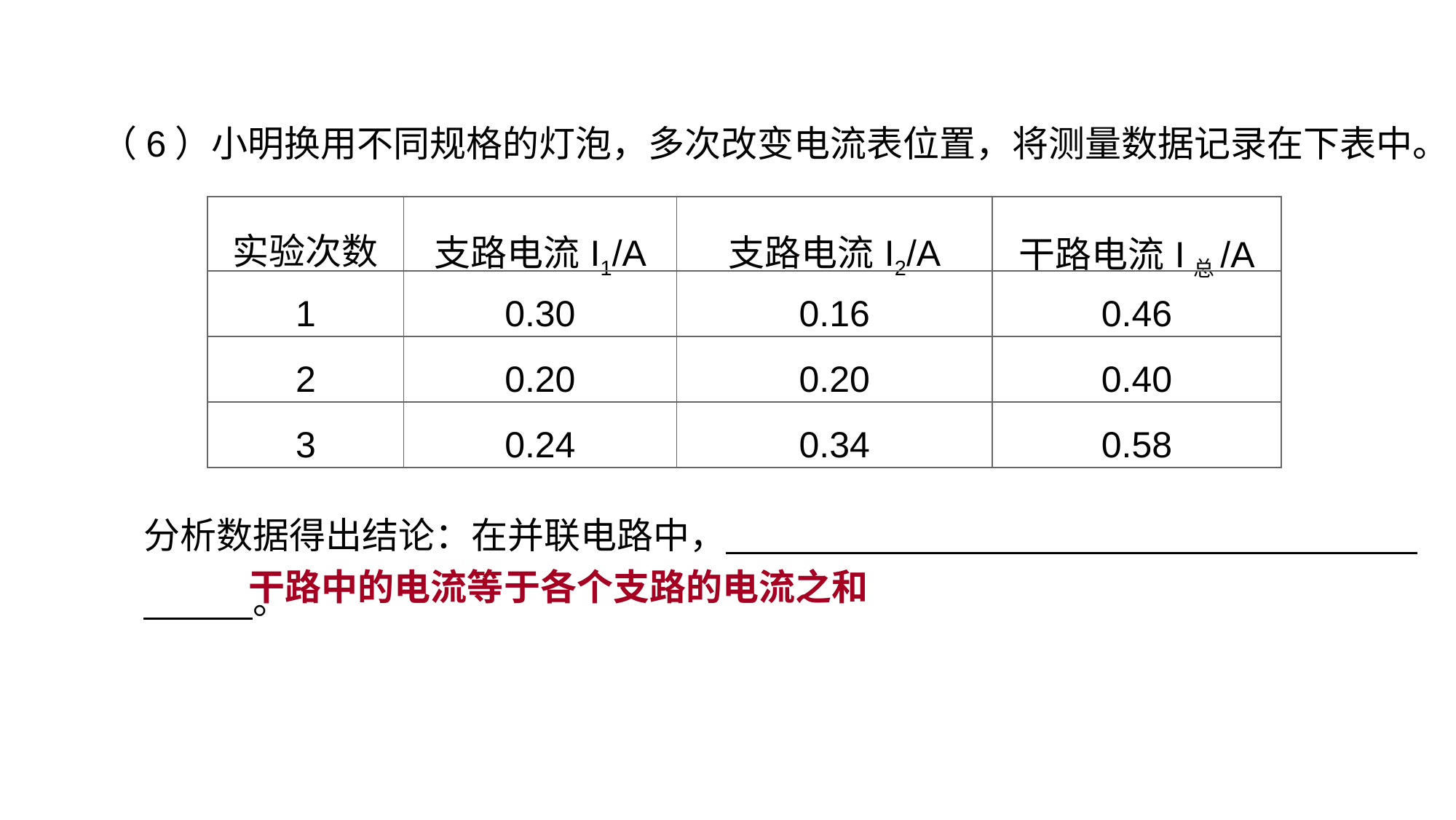

（6）小明换用不同规格的灯泡，多次改变电流表位置，将测量数据记录在下表中。
| 实验次数 | 支路电流I1/A | 支路电流I2/A | 干路电流I总/A |
| --- | --- | --- | --- |
| 1 | 0.30 | 0.16 | 0.46 |
| 2 | 0.20 | 0.20 | 0.40 |
| 3 | 0.24 | 0.34 | 0.58 |
实验突破 素养提升
分析数据得出结论：在并联电路中，　　　　　　　　　　　　　　　　　　　　　　。
干路中的电流等于各个支路的电流之和